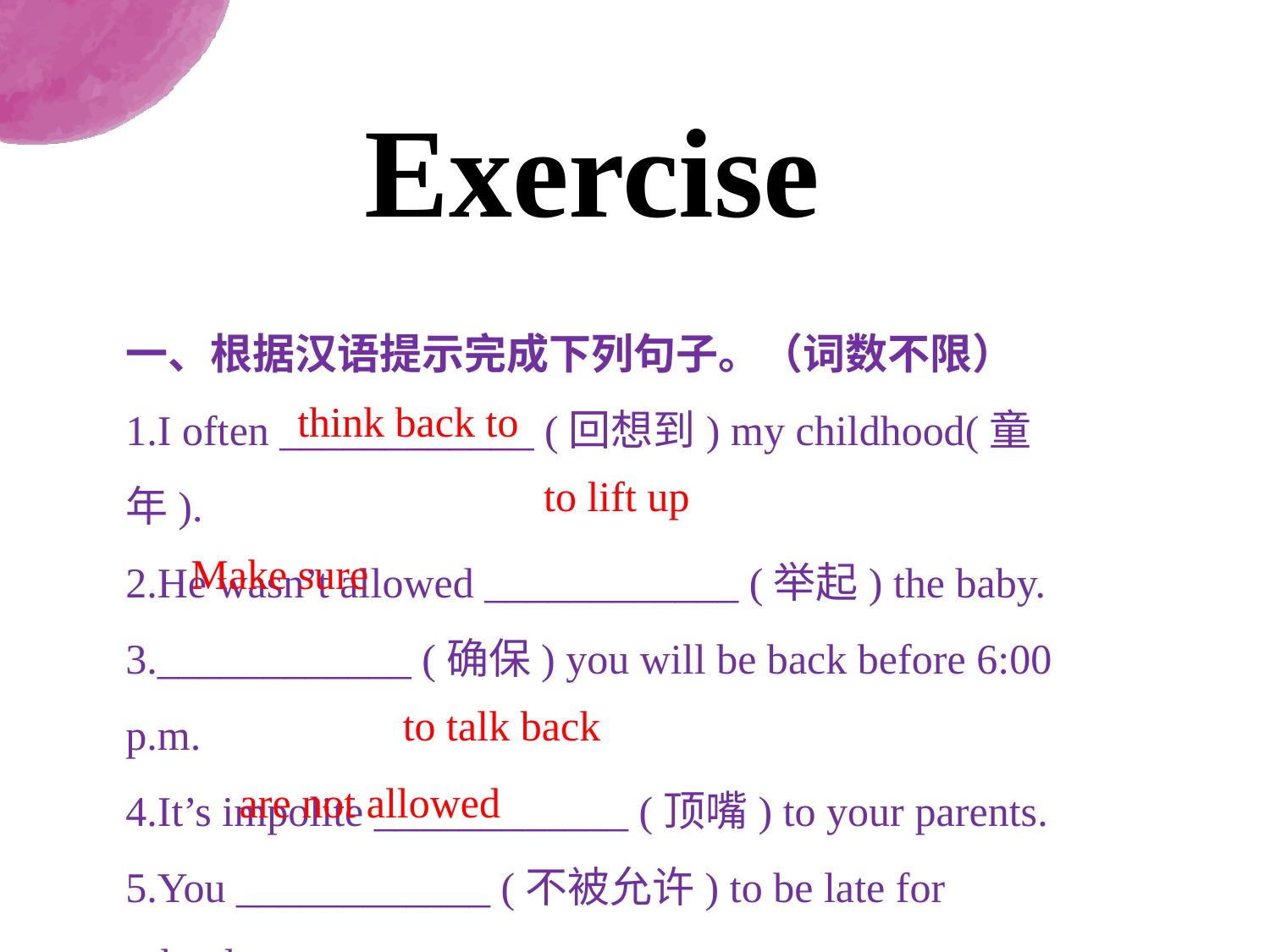

Exercise
一、根据汉语提示完成下列句子。（词数不限）
1.I often ____________ (回想到) my childhood(童年).
2.He wasn’t allowed ____________ (举起) the baby.
3.____________ (确保) you will be back before 6:00 p.m.
4.It’s impolite ____________ (顶嘴) to your parents.
5.You ____________ (不被允许) to be late for school.
think back to
to lift up
Make sure
to talk back
are not allowed